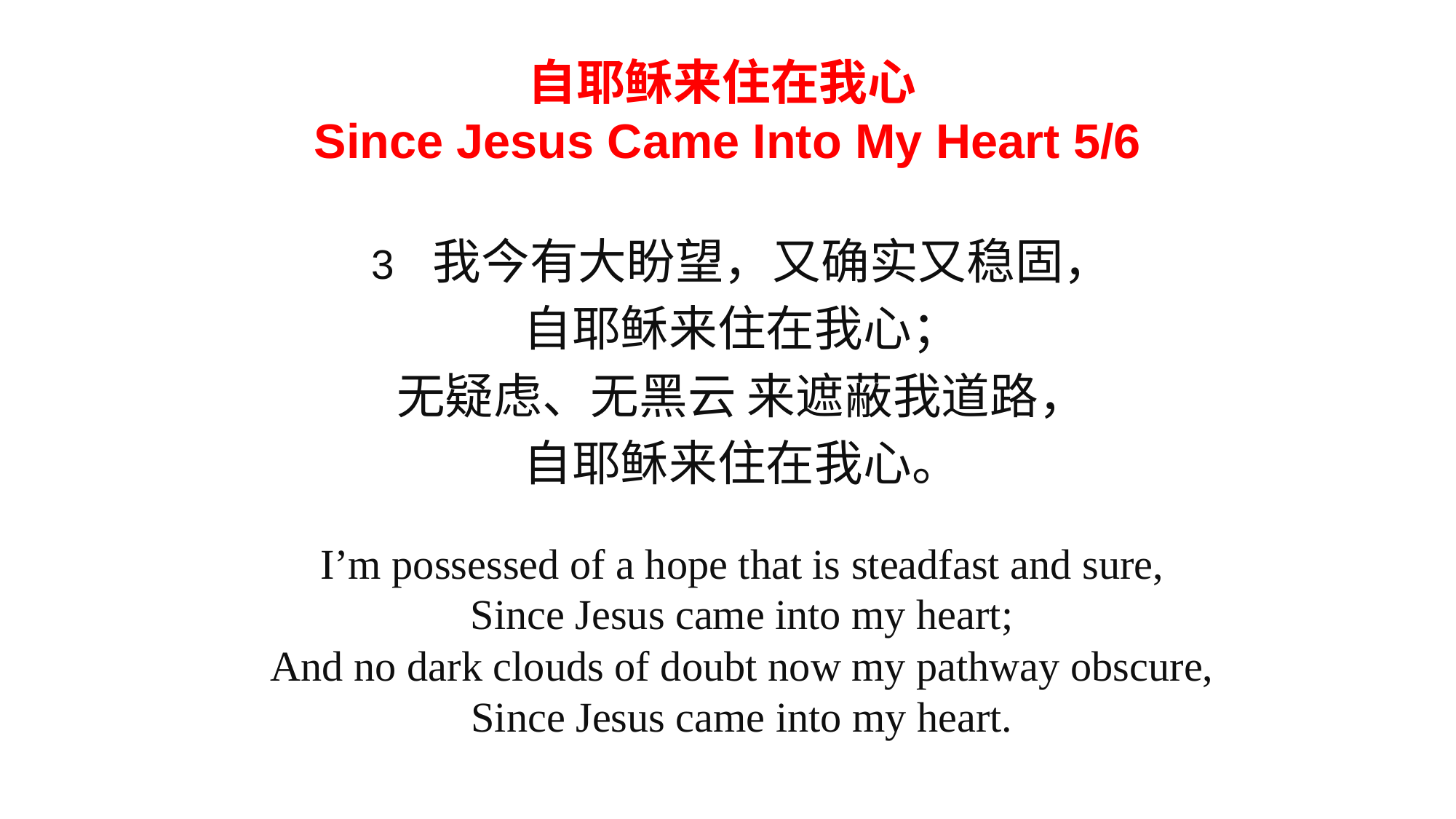

自耶稣来住在我心
Since Jesus Came Into My Heart 5/6
我今有大盼望，又确实又稳固，
自耶稣来住在我心；
无疑虑、无黑云 来遮蔽我道路，
自耶稣来住在我心。

I’m possessed of a hope that is steadfast and sure,
Since Jesus came into my heart;
And no dark clouds of doubt now my pathway obscure,
Since Jesus came into my heart.